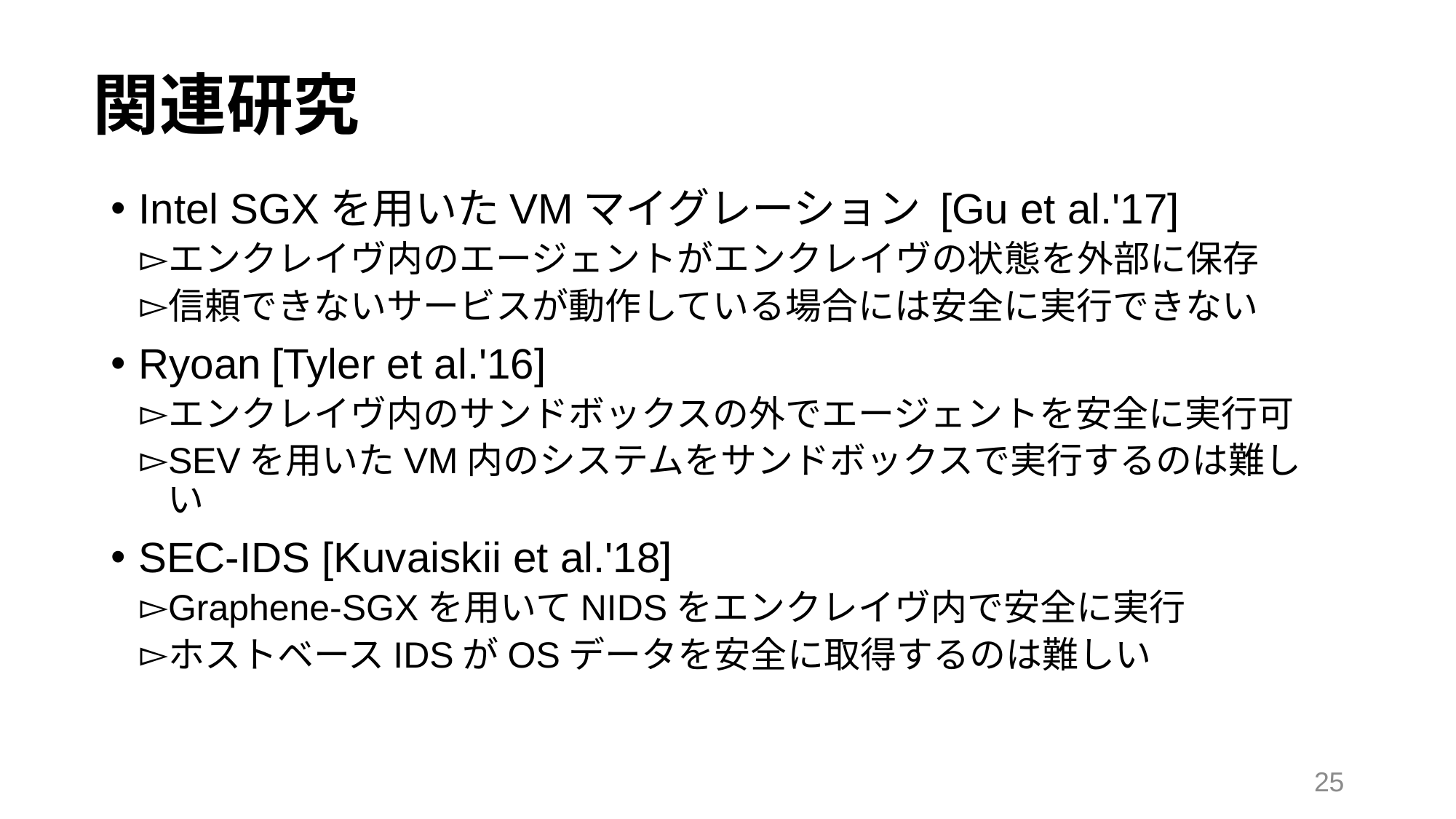

# 関連研究
Intel SGXを用いたVMマイグレーション [Gu et al.'17]
エンクレイヴ内のエージェントがエンクレイヴの状態を外部に保存
信頼できないサービスが動作している場合には安全に実行できない
Ryoan [Tyler et al.'16]
エンクレイヴ内のサンドボックスの外でエージェントを安全に実行可
SEVを用いたVM内のシステムをサンドボックスで実行するのは難しい
SEC-IDS [Kuvaiskii et al.'18]
Graphene-SGXを用いてNIDSをエンクレイヴ内で安全に実行
ホストベースIDSがOSデータを安全に取得するのは難しい
25